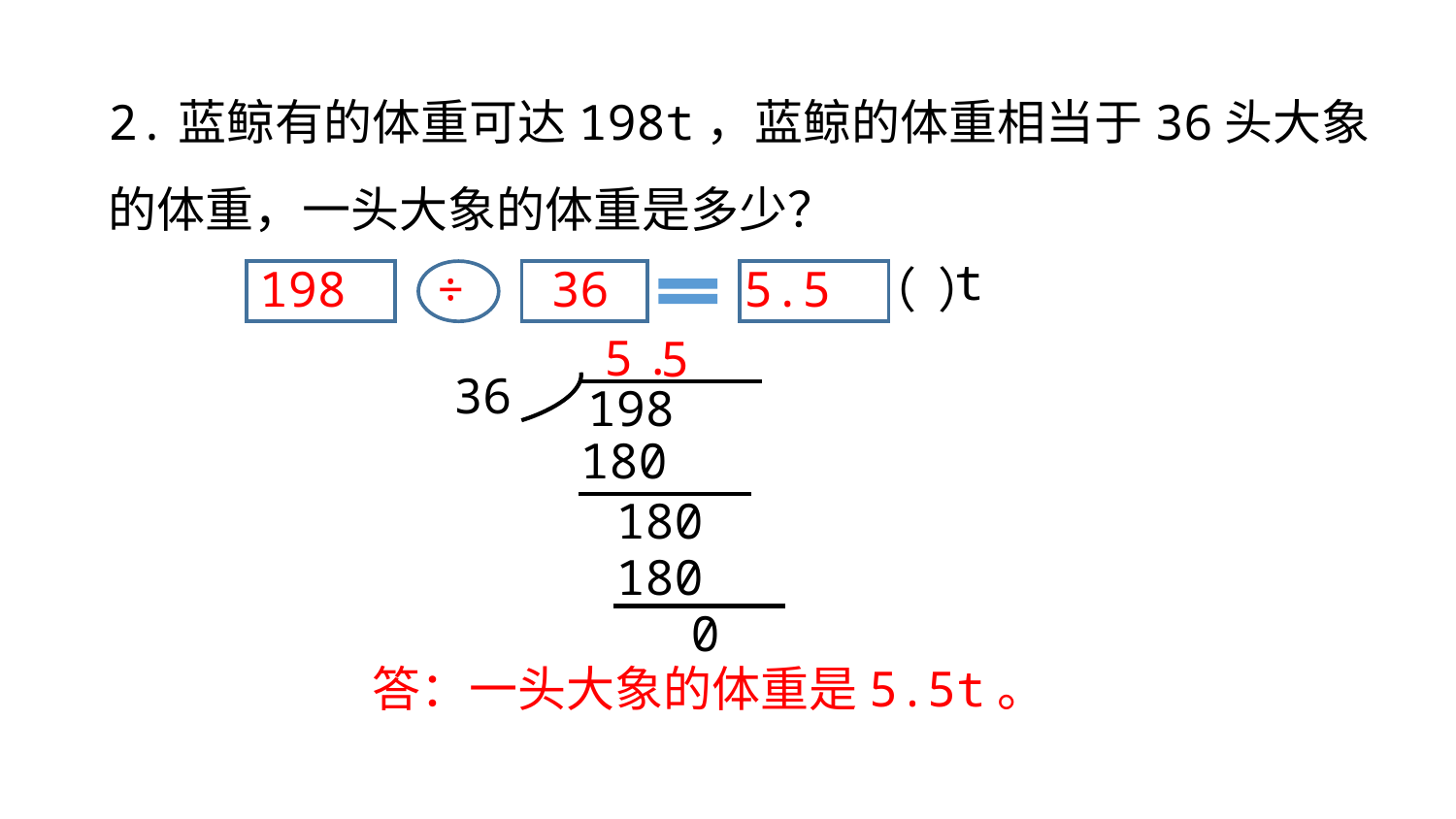

2.蓝鲸有的体重可达198t，蓝鲸的体重相当于36头大象的体重，一头大象的体重是多少？
t
（  ）

198
÷
36
5.5
.
5
5

36
198
180
180
180
0
答：一头大象的体重是5.5t。